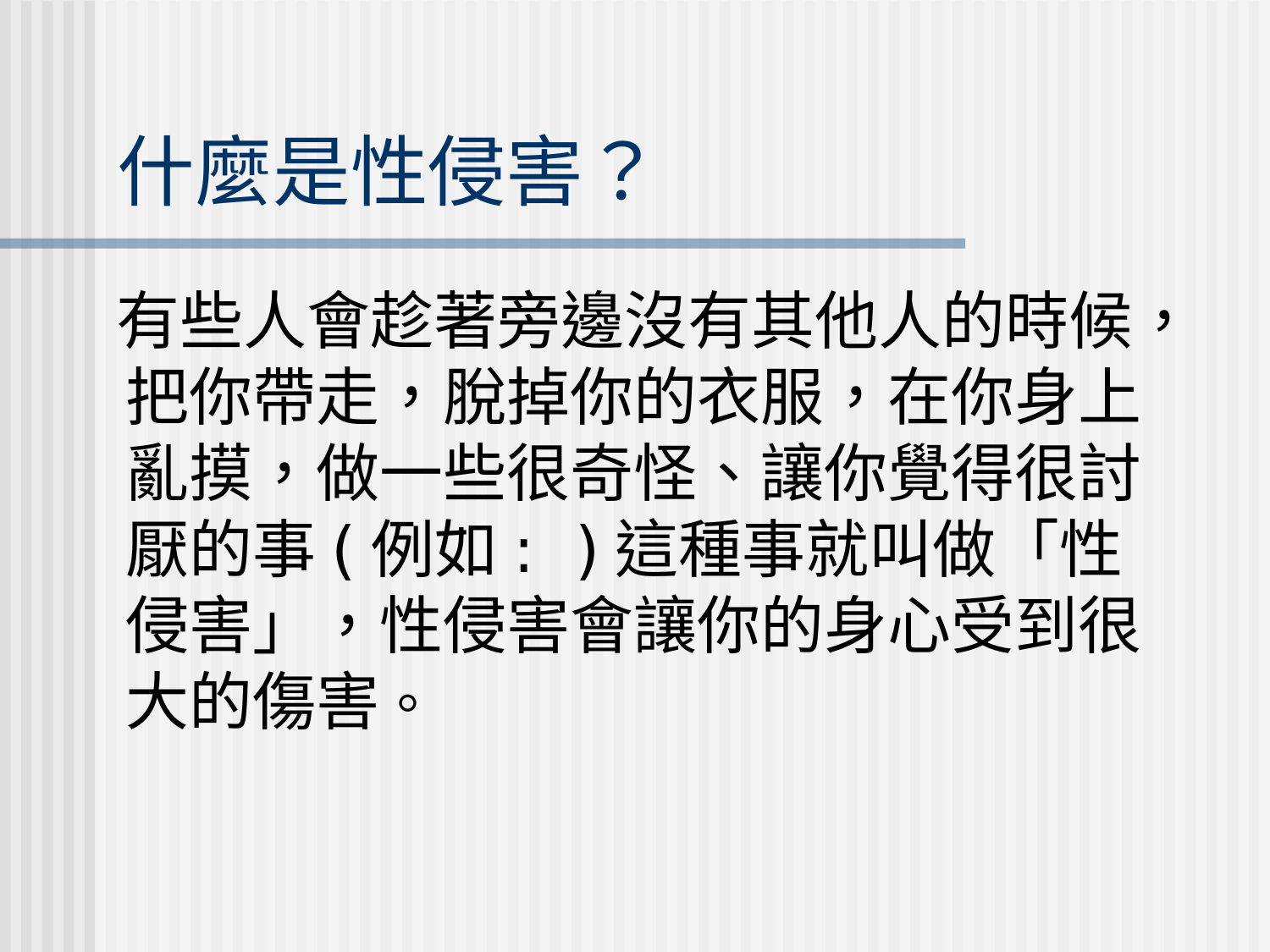

# 什麼是性侵害？

  有些人會趁著旁邊沒有其他人的時候，把你帶走，脫掉你的衣服，在你身上亂摸，做一些很奇怪、讓你覺得很討厭的事(例如:  )這種事就叫做「性侵害」，性侵害會讓你的身心受到很大的傷害。